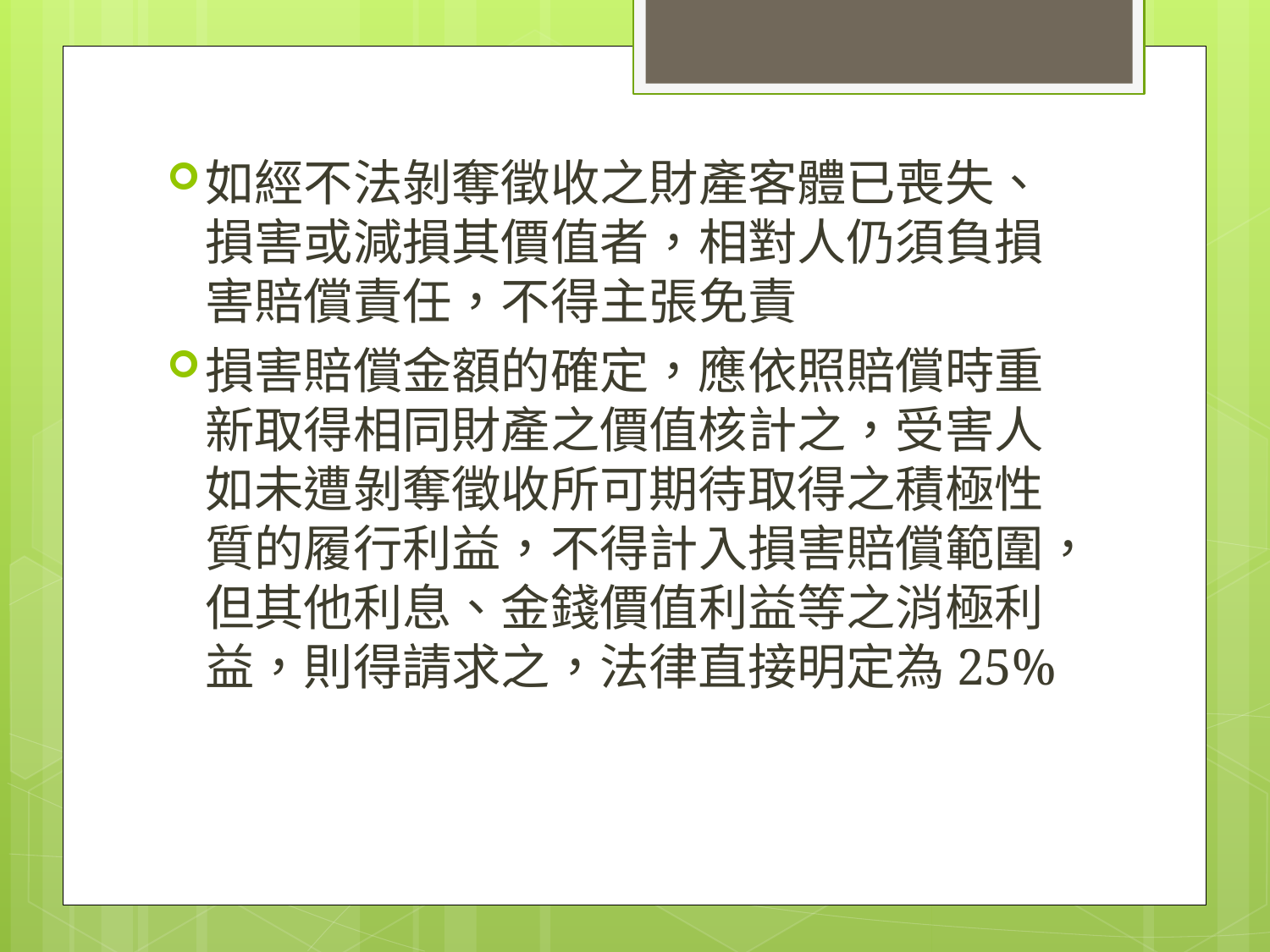

如經不法剝奪徵收之財產客體已喪失、損害或減損其價值者，相對人仍須負損害賠償責任，不得主張免責
損害賠償金額的確定，應依照賠償時重新取得相同財產之價值核計之，受害人如未遭剝奪徵收所可期待取得之積極性質的履行利益，不得計入損害賠償範圍，但其他利息、金錢價值利益等之消極利益，則得請求之，法律直接明定為25%